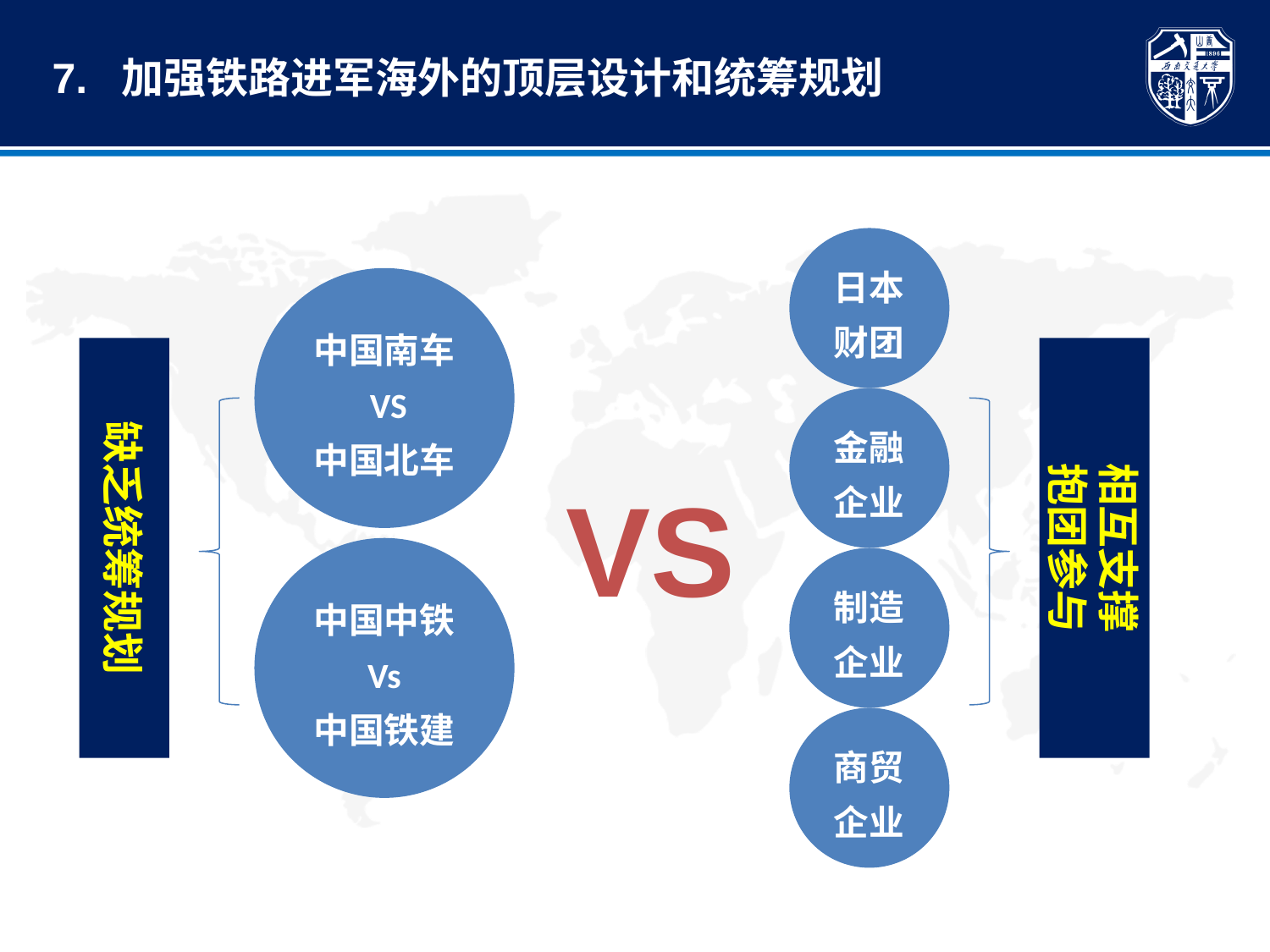

7.  加强铁路进军海外的顶层设计和统筹规划
日本财团
中国南车
 VS
中国北车
缺乏统筹规划
相互支撑
抱团参与
金融企业

VS
中国中铁
Vs
中国铁建
制造企业
商贸企业